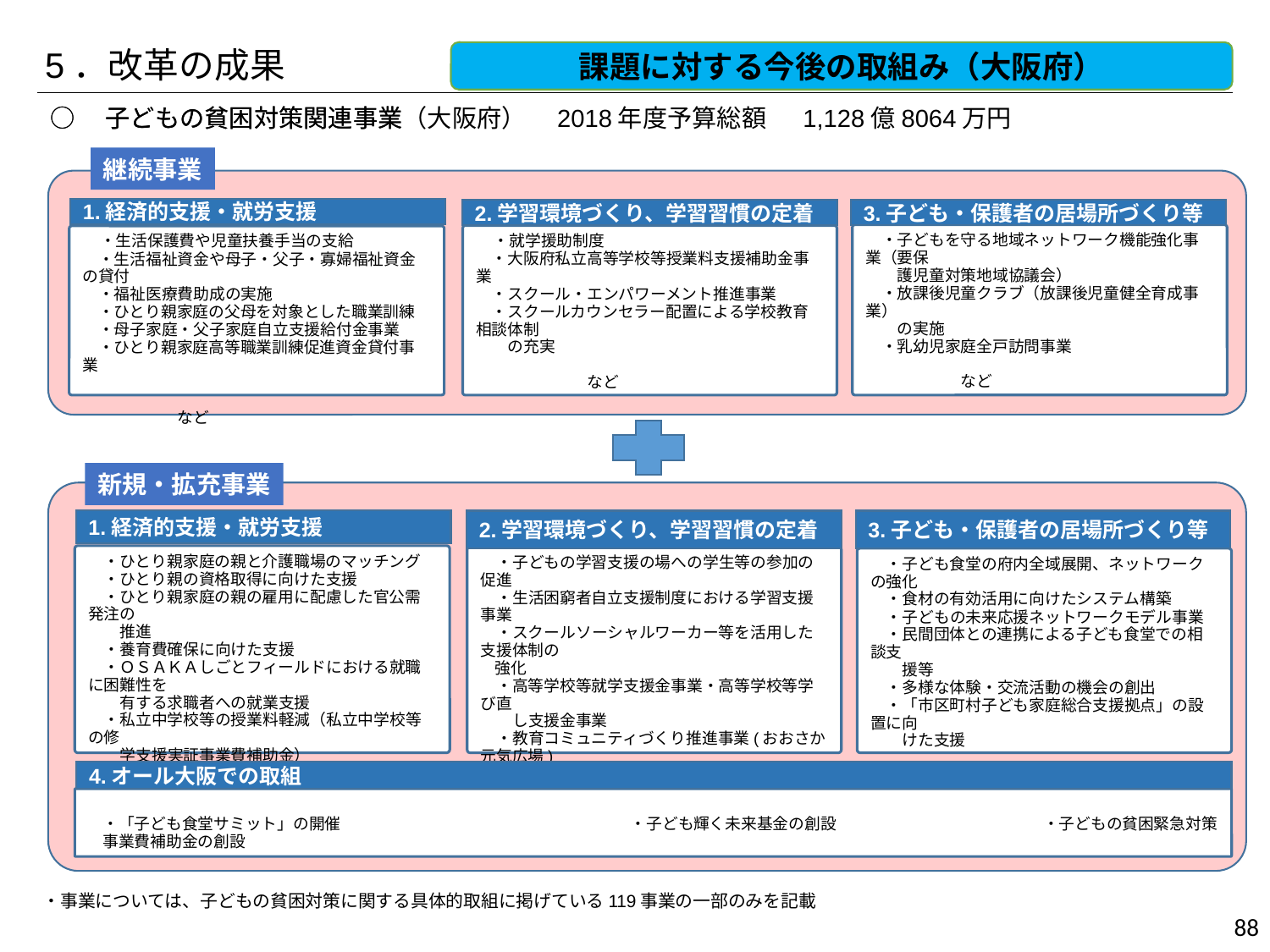

5．改革の成果
課題に対する今後の取組み（大阪府）
○　子どもの貧困対策関連事業
○　子どもの貧困対策関連事業（大阪府）　2018年度予算総額　 1,128億8064万円
継続事業

1.経済的支援・就労支援
　・生活保護費や児童扶養手当の支給
　・生活福祉資金や母子・父子・寡婦福祉資金の貸付
　・福祉医療費助成の実施
　・ひとり親家庭の父母を対象とした職業訓練
　・母子家庭・父子家庭自立支援給付金事業
　・ひとり親家庭高等職業訓練促進資金貸付事業

　　　　　　　　　　　　　　　　　　　　　　　　　　　など

2.学習環境づくり、学習習慣の定着
　・就学援助制度
　・大阪府私立高等学校等授業料支援補助金事業
　・スクール・エンパワーメント推進事業
　・スクールカウンセラー配置による学校教育相談体制
　　の充実
　　　　　　　　　　　　　　　　　　　　　　　　　　　　など
3.子ども・保護者の居場所づくり等
　・子どもを守る地域ネットワーク機能強化事業（要保
　　護児童対策地域協議会）
　・放課後児童クラブ（放課後児童健全育成事業）
　　の実施
　・乳幼児家庭全戸訪問事業
　　　　　　　　　　　　　　　　　　　　　　　　　　　など

新規・拡充事業

2.学習環境づくり、学習習慣の定着
　・子どもの学習支援の場への学生等の参加の促進
　・生活困窮者自立支援制度における学習支援事業
　・スクールソーシャルワーカー等を活用した支援体制の
   強化
　・高等学校等就学支援金事業・高等学校等学び直
　　し支援金事業
　・教育コミュニティづくり推進事業(おおさか元気広場)
　・幼稚園教育理解推進事業
　　　　　　　　　　　　　　　　　　　　　　　　　　など

3.子ども・保護者の居場所づくり等
　・子ども食堂の府内全域展開、ネットワークの強化
　・食材の有効活用に向けたシステム構築
　・子どもの未来応援ネットワークモデル事業
　・民間団体との連携による子ども食堂での相談支
　　援等
　・多様な体験・交流活動の機会の創出
　・「市区町村子ども家庭総合支援拠点」の設置に向
　　けた支援
　　　　　　　　　　　　　　　　　　　　　　　　　　　など

1.経済的支援・就労支援
　・ひとり親家庭の親と介護職場のマッチング
　・ひとり親の資格取得に向けた支援
　・ひとり親家庭の親の雇用に配慮した官公需発注の
　　推進
　・養育費確保に向けた支援
　・ＯＳＡＫＡしごとフィールドにおける就職に困難性を
　　有する求職者への就業支援
　・私立中学校等の授業料軽減（私立中学校等の修
　　学支援実証事業費補助金）
　・生活困窮者自立支援事業　　　　など
4.オール大阪での取組

・「子ども食堂サミット」の開催　　　　　　　　　　　　　　　　　　 ・子ども輝く未来基金の創設　　　　　　　　　　　　　・子どもの貧困緊急対策事業費補助金の創設

・事業については、子どもの貧困対策に関する具体的取組に掲げている119事業の一部のみを記載
88